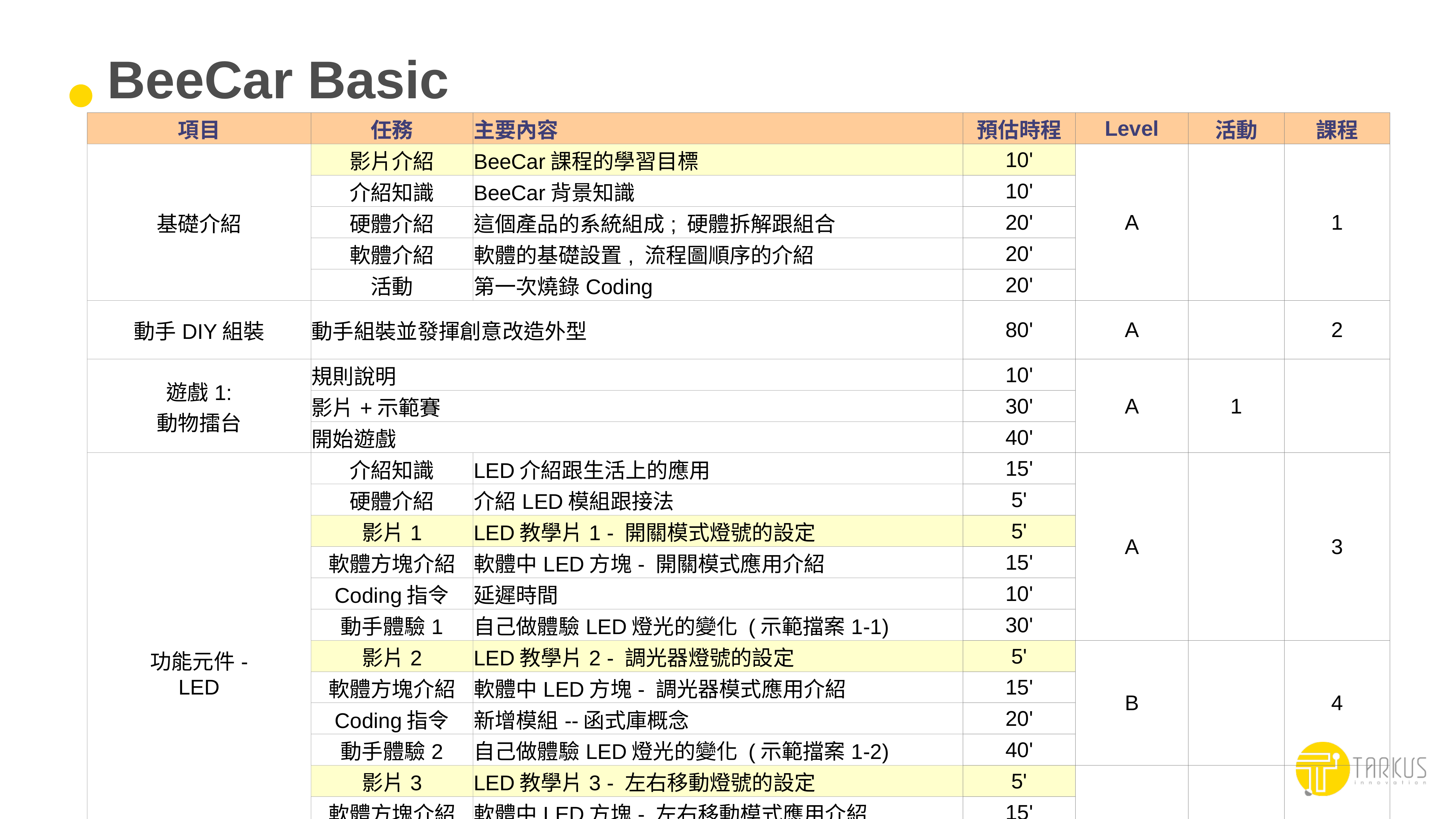

# BeeCar Basic
| 項目 | 任務 | 主要內容 | 預估時程 | Level | 活動 | 課程 |
| --- | --- | --- | --- | --- | --- | --- |
| 基礎介紹 | 影片介紹 | BeeCar課程的學習目標 | 10' | A |  | 1 |
|  | 介紹知識 | BeeCar背景知識 | 10' |  |  |  |
|  | 硬體介紹 | 這個產品的系統組成; 硬體拆解跟組合 | 20' |  |  |  |
|  | 軟體介紹 | 軟體的基礎設置, 流程圖順序的介紹 | 20' |  |  |  |
|  | 活動 | 第一次燒錄Coding | 20' |  |  |  |
| 動手DIY組裝 | 動手組裝並發揮創意改造外型 |  | 80' | A |  | 2 |
| 遊戲1: 動物擂台 | 規則說明 |  | 10' | A | 1 |  |
|  | 影片+示範賽 |  | 30' |  |  |  |
|  | 開始遊戲 |  | 40' |  |  |  |
| 功能元件- LED | 介紹知識 | LED介紹跟生活上的應用 | 15' | A |  | 3 |
|  | 硬體介紹 | 介紹LED模組跟接法 | 5' |  |  |  |
|  | 影片1 | LED教學片1 - 開關模式燈號的設定 | 5' |  |  |  |
|  | 軟體方塊介紹 | 軟體中LED方塊- 開關模式應用介紹 | 15' |  |  |  |
|  | Coding指令 | 延遲時間 | 10' |  |  |  |
|  | 動手體驗1 | 自己做體驗LED燈光的變化 (示範擋案1-1) | 30' |  |  |  |
|  | 影片2 | LED教學片2 - 調光器燈號的設定 | 5' | B |  | 4 |
|  | 軟體方塊介紹 | 軟體中LED方塊- 調光器模式應用介紹 | 15' |  |  |  |
|  | Coding指令 | 新增模組--函式庫概念 | 20' |  |  |  |
|  | 動手體驗2 | 自己做體驗LED燈光的變化 (示範擋案1-2) | 40' |  |  |  |
|  | 影片3 | LED教學片3 - 左右移動燈號的設定 | 5' | B |  | 5 |
|  | 軟體方塊介紹 | 軟體中LED方塊- 左右移動模式應用介紹 | 15' |  |  |  |
|  | Coding指令 | Coding順序排列與LOOP的觀念 | 20' |  |  |  |
|  | 動手體驗3 | 自己做體驗LED燈光的變化 (示範擋案1-3) | 40' |  |  |  |
| Test1 小測驗 | 對應題目 功能元件-LED |  | 80' | C | 2 |  |